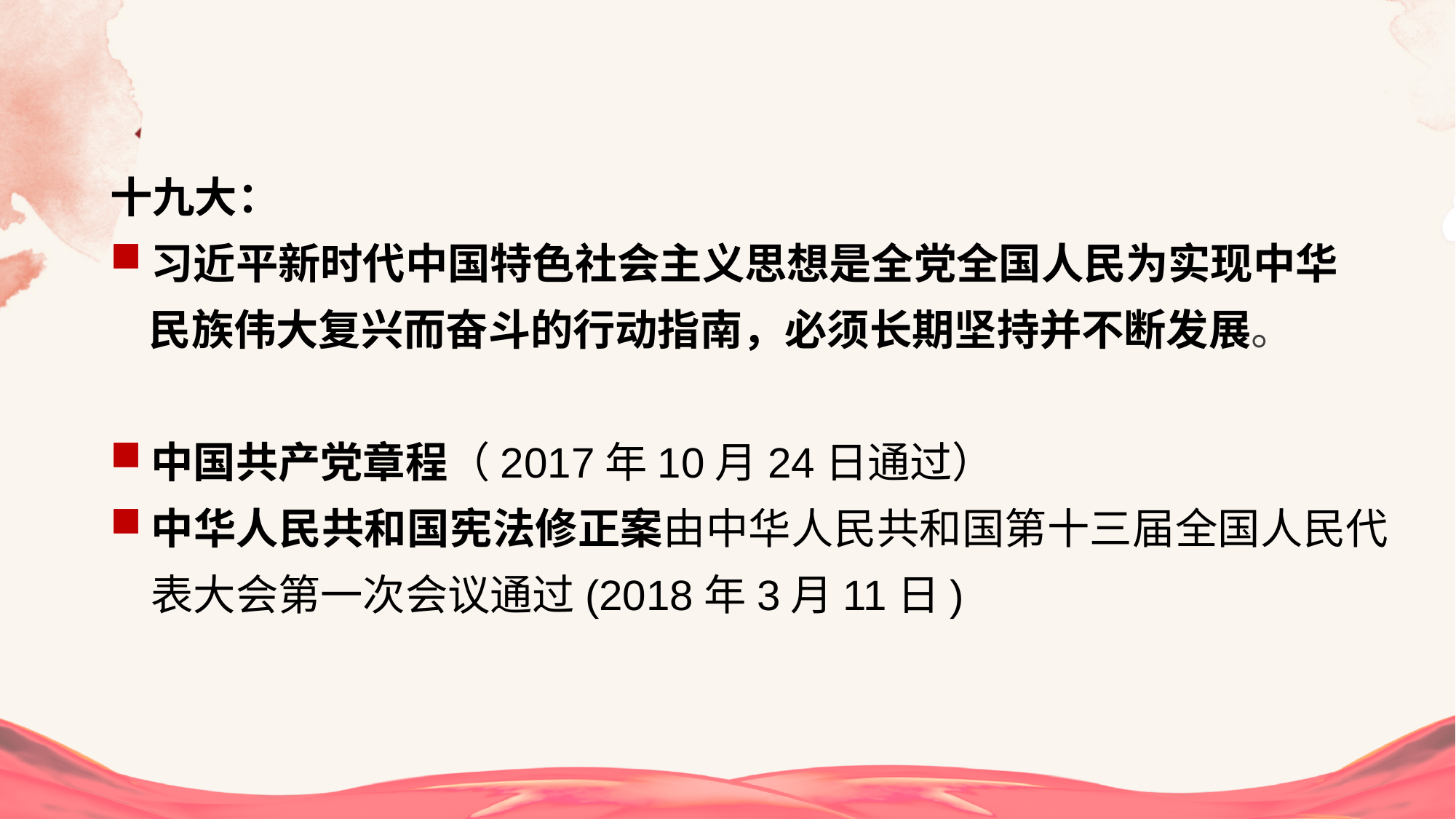

十九大：
习近平新时代中国特色社会主义思想是全党全国人民为实现中华
   民族伟大复兴而奋斗的行动指南，必须长期坚持并不断发展。

中国共产党章程（2017年10月24日通过）
中华人民共和国宪法修正案由中华人民共和国第十三届全国人民代表大会第一次会议通过(2018年3月11日)